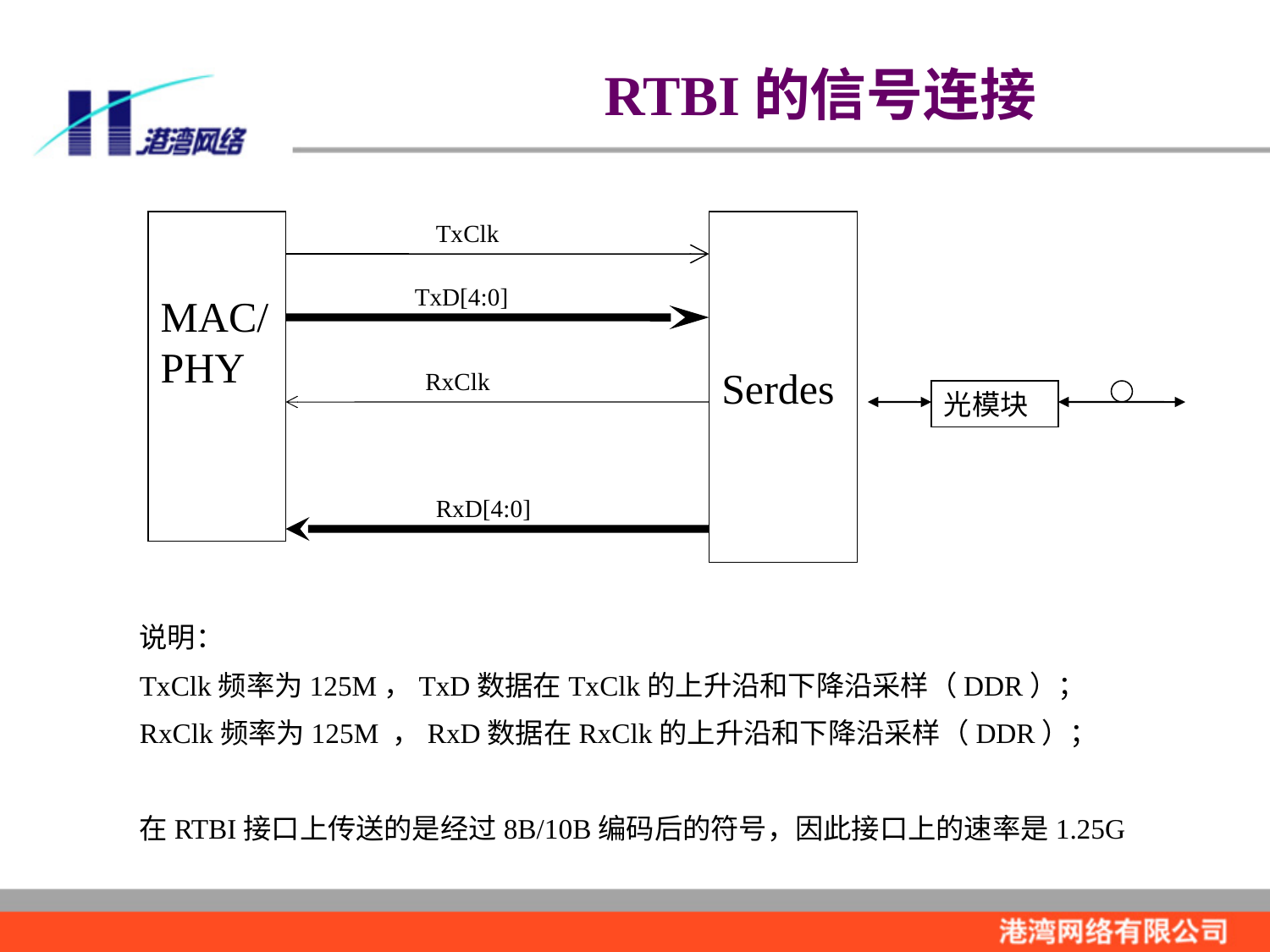

RTBI的信号连接

MAC/PHY

TxClk

Serdes

TxD[4:0]

RxClk
光模块

RxD[4:0]

说明：
TxClk频率为125M，TxD数据在TxClk的上升沿和下降沿采样（DDR）；
RxClk频率为125M ，RxD数据在RxClk的上升沿和下降沿采样（DDR）；

在RTBI接口上传送的是经过8B/10B编码后的符号，因此接口上的速率是1.25G